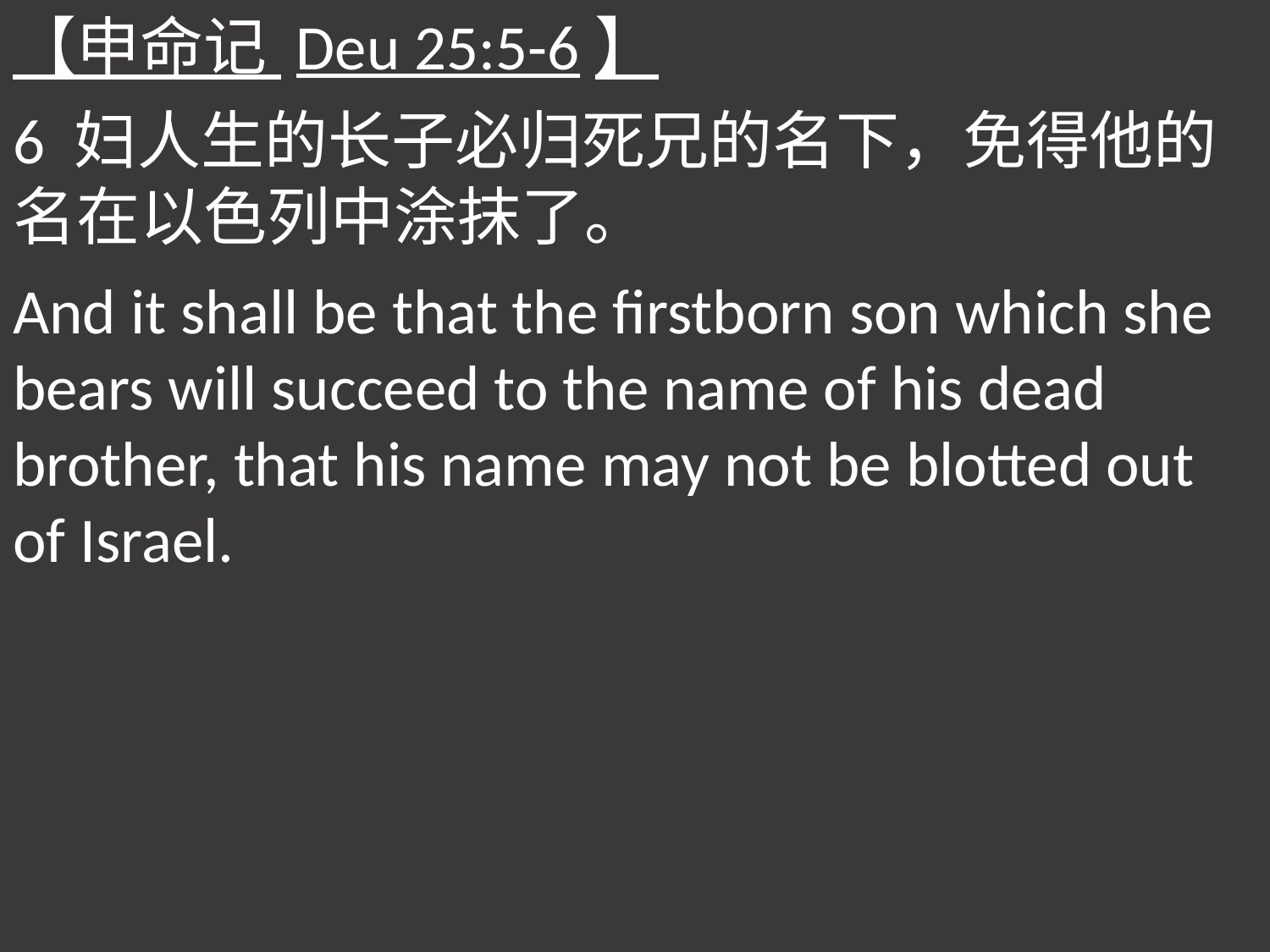

【申命记 Deu 25:5-6】
6 妇人生的长子必归死兄的名下，免得他的名在以色列中涂抹了。
And it shall be that the firstborn son which she bears will succeed to the name of his dead brother, that his name may not be blotted out of Israel.